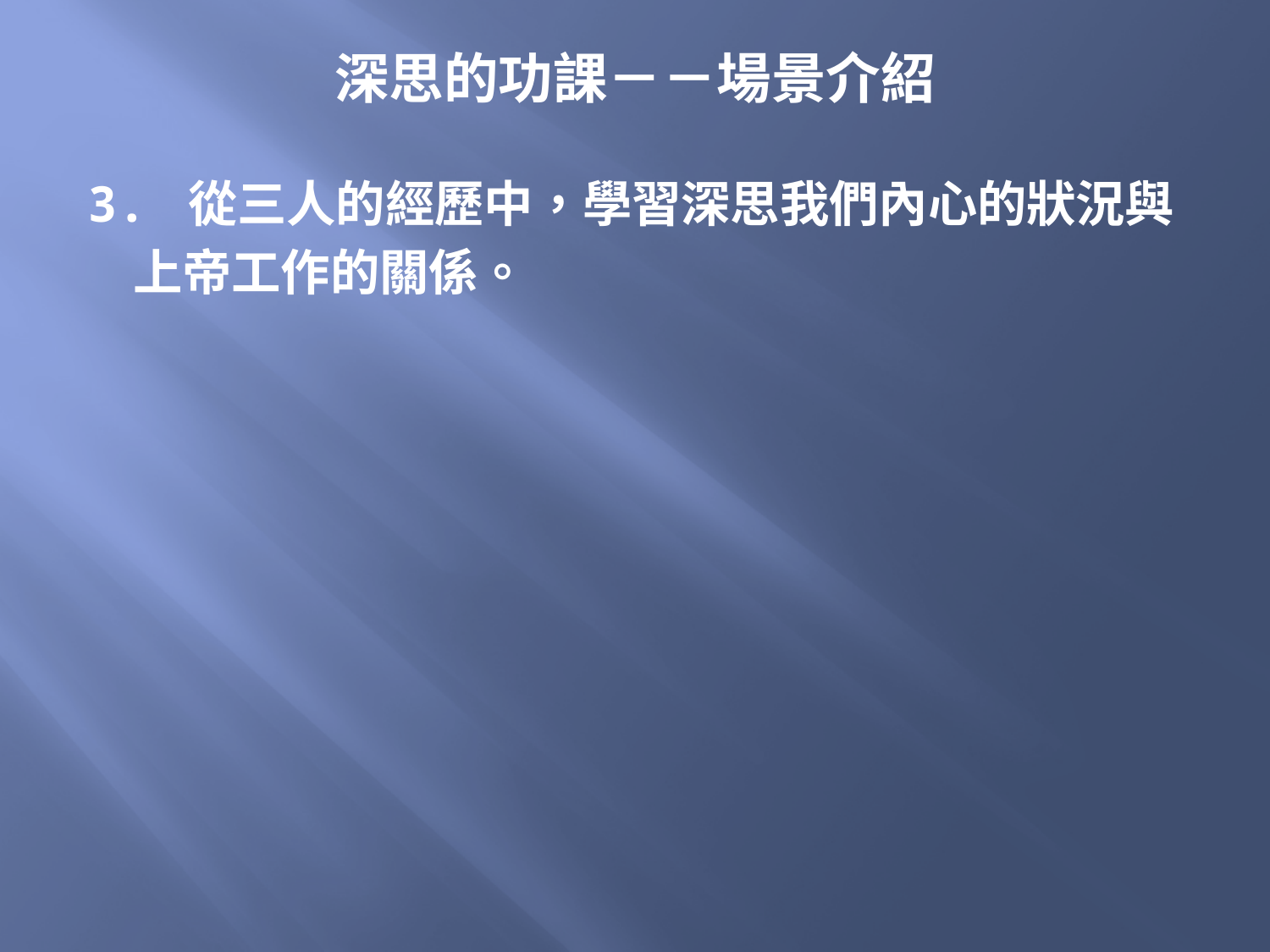

# 深思的功課－－場景介紹
3. 從三人的經歷中，學習深思我們內心的狀況與
   上帝工作的關係。